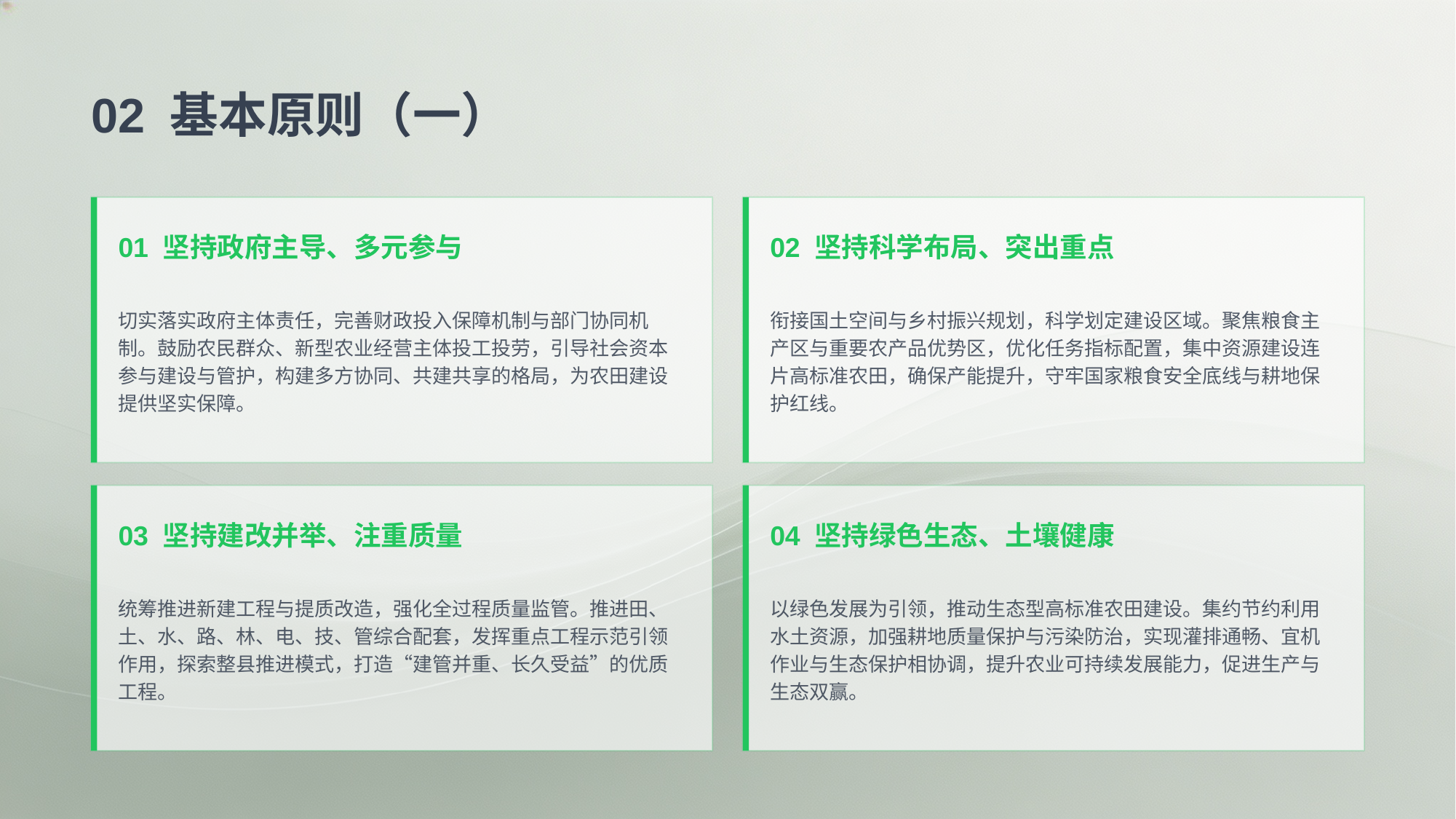

02 基本原则（一）

01 坚持政府主导、多元参与
02 坚持科学布局、突出重点
切实落实政府主体责任，完善财政投入保障机制与部门协同机制。鼓励农民群众、新型农业经营主体投工投劳，引导社会资本参与建设与管护，构建多方协同、共建共享的格局，为农田建设提供坚实保障。
衔接国土空间与乡村振兴规划，科学划定建设区域。聚焦粮食主产区与重要农产品优势区，优化任务指标配置，集中资源建设连片高标准农田，确保产能提升，守牢国家粮食安全底线与耕地保护红线。

03 坚持建改并举、注重质量
04 坚持绿色生态、土壤健康
统筹推进新建工程与提质改造，强化全过程质量监管。推进田、土、水、路、林、电、技、管综合配套，发挥重点工程示范引领作用，探索整县推进模式，打造“建管并重、长久受益”的优质工程。
以绿色发展为引领，推动生态型高标准农田建设。集约节约利用水土资源，加强耕地质量保护与污染防治，实现灌排通畅、宜机作业与生态保护相协调，提升农业可持续发展能力，促进生产与生态双赢。